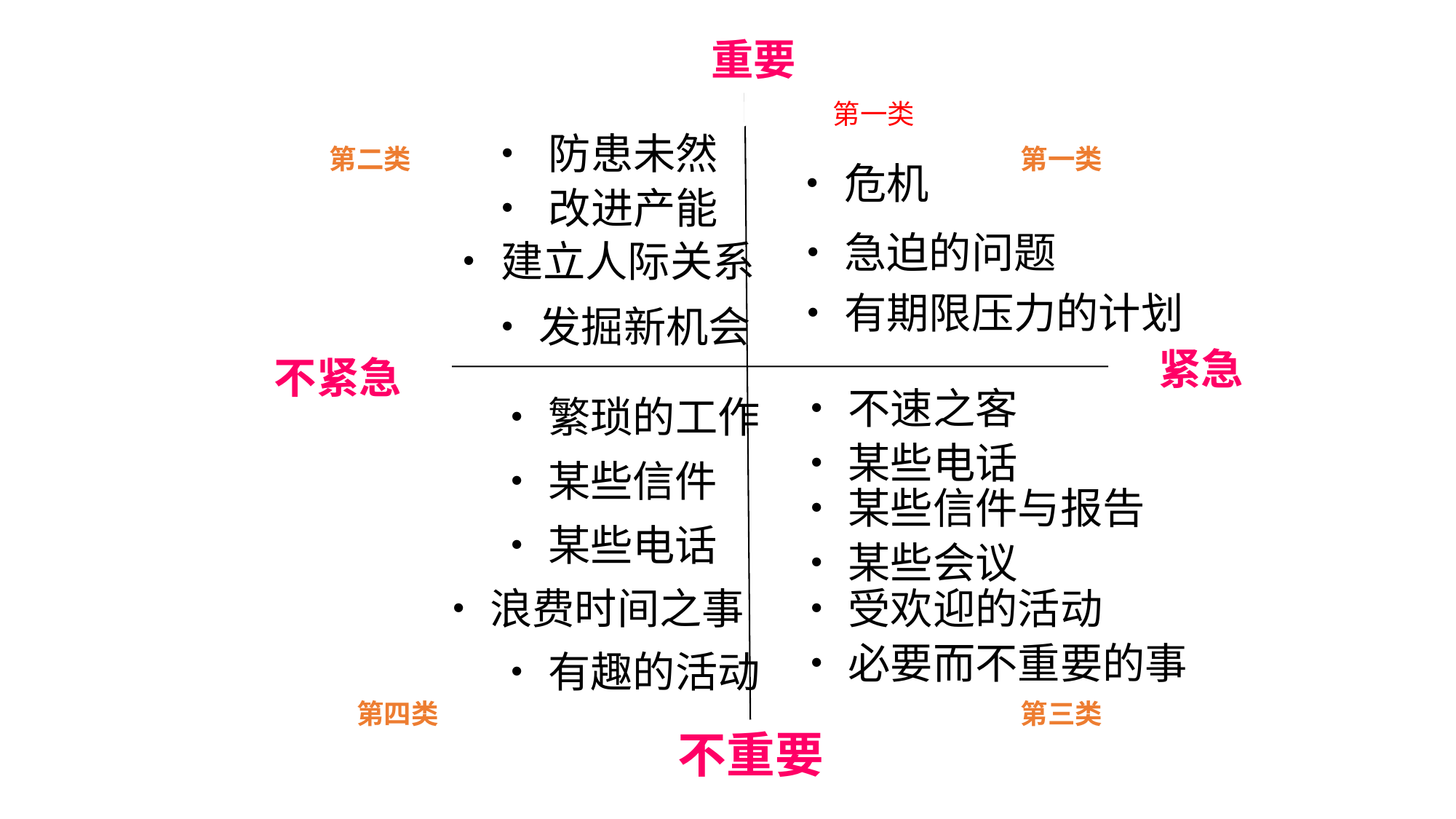

重要
•规划、休闲

第一类
• 防患未然
第二类
第一类
•危机
• 改进产能
•急迫的问题
•建立人际关系
•有期限压力的计划
•发掘新机会
  紧急
不紧急

•不速之客
•繁琐的工作
•某些电话
•某些信件
•某些信件与报告
•某些电话
•某些会议
•浪费时间之事
•受欢迎的活动
•必要而不重要的事
•有趣的活动
第四类
第三类
不重要